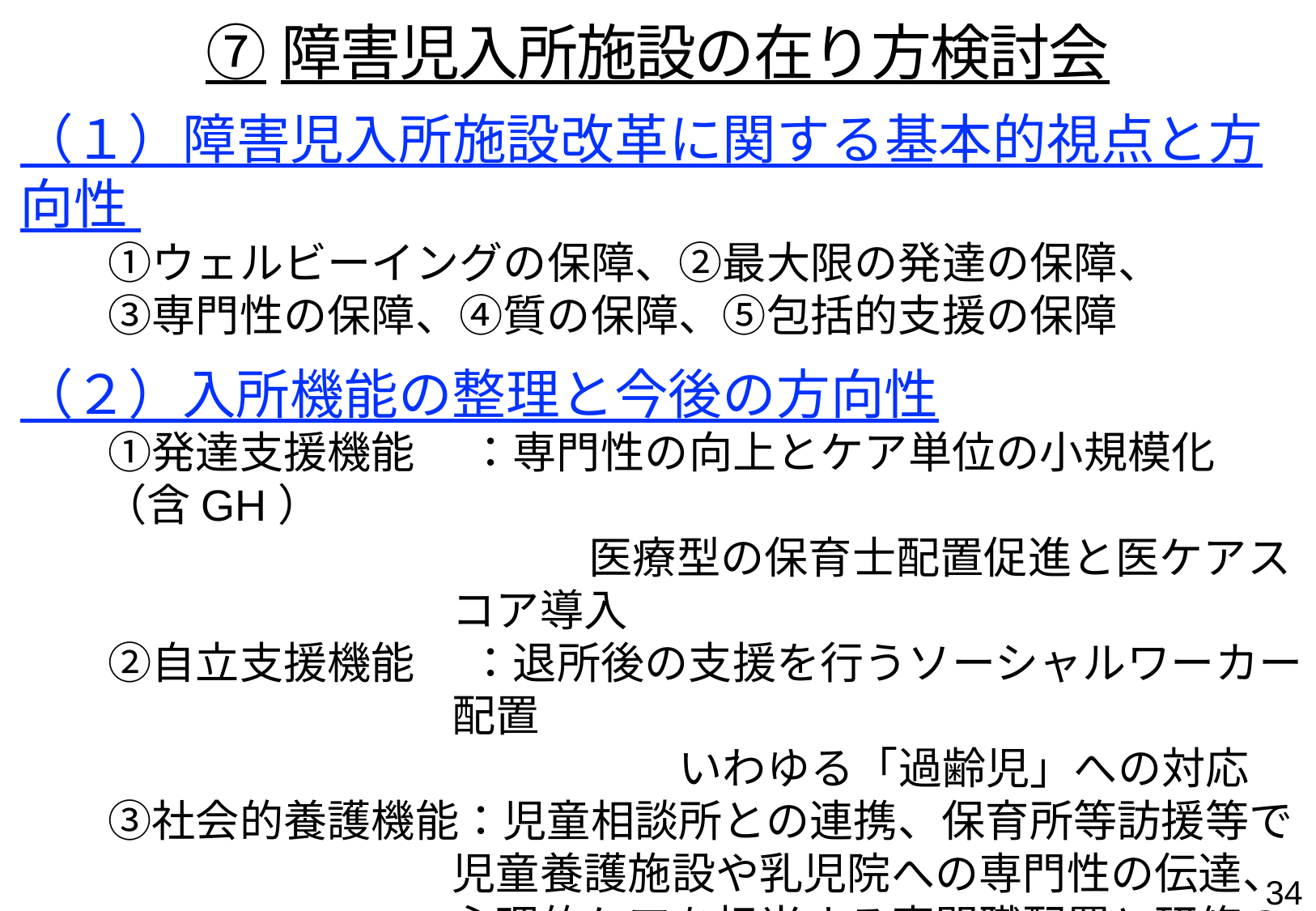

⑦障害児入所施設の在り方検討会
（１）障害児入所施設改革に関する基本的視点と方向性
　　①ウェルビーイングの保障、②最大限の発達の保障、
　　③専門性の保障、④質の保障、⑤包括的支援の保障
（２）入所機能の整理と今後の方向性
　　①発達支援機能　 ：専門性の向上とケア単位の小規模化（含GH）
           　　　　　　　　　　 医療型の保育士配置促進と医ケアスコア導入
　　②自立支援機能　 ：退所後の支援を行うソーシャルワーカー配置
　　　　　　　　　　　　　　　いわゆる「過齢児」への対応
　　③社会的養護機能：児童相談所との連携、保育所等訪援等で児童養護施設や乳児院への専門性の伝達、心理的ケアを担当する専門職配置と研修の実施
　　④地域支援機能　 ：SWの配置、里親やファミリーホームの支援
　　⑤その他　　　　　　：運営指針の策定、都道府県と市町村の連携強化、職員配置基準の引き上げ
34